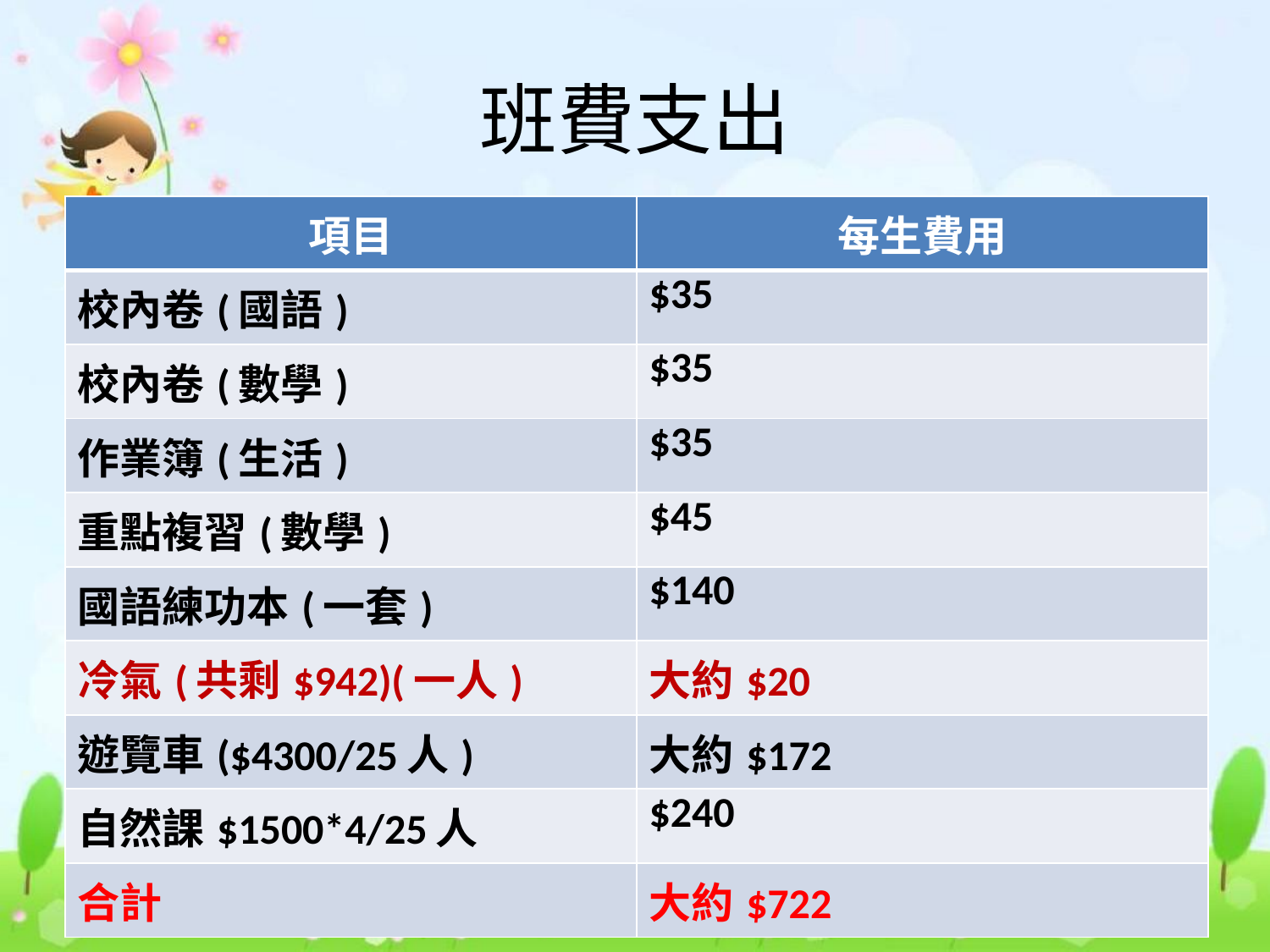

# 班費支出
| 項目 | 每生費用 |
| --- | --- |
| 校內卷(國語) | $35 |
| 校內卷(數學) | $35 |
| 作業簿(生活) | $35 |
| 重點複習(數學) | $45 |
| 國語練功本(一套) | $140 |
| 冷氣(共剩$942)(一人) | 大約$20 |
| 遊覽車($4300/25人) | 大約$172 |
| 自然課$1500\*4/25人 | $240 |
| 合計 | 大約$722 |